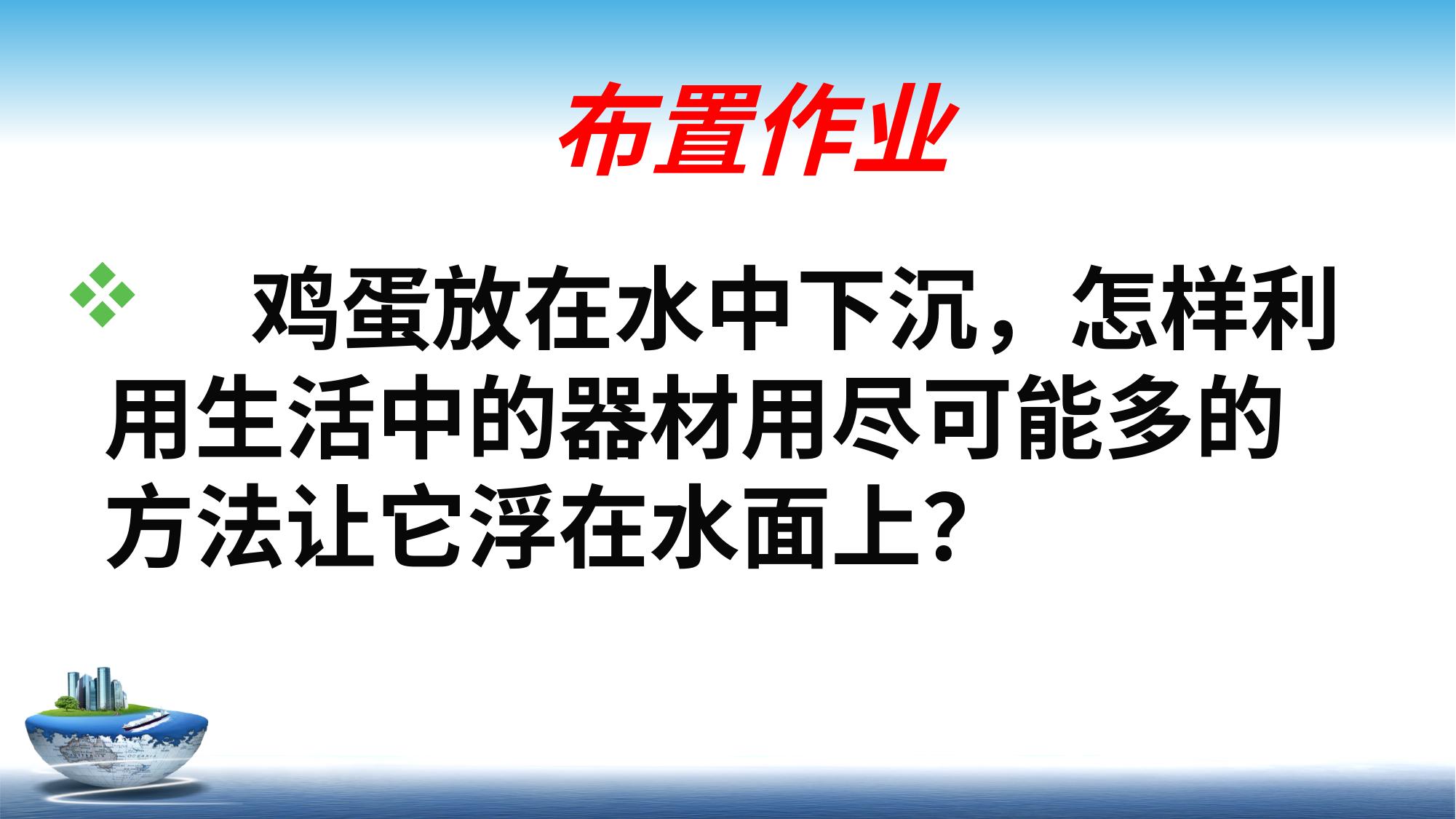

# 布置作业
    鸡蛋放在水中下沉，怎样利用生活中的器材用尽可能多的方法让它浮在水面上？